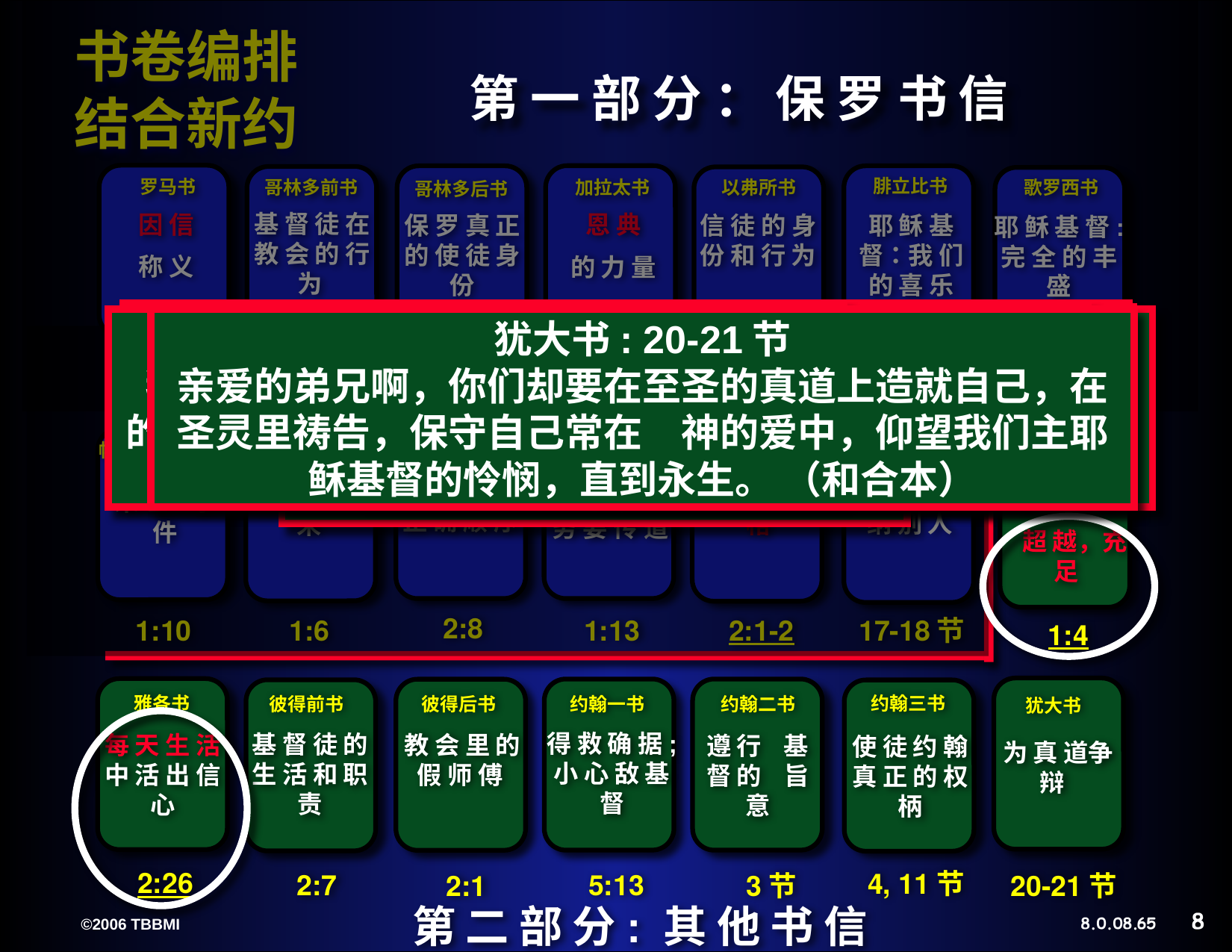

第 一 部 分 ： 保 罗 书 信

罗马书
因 信
称 义
1:17

加拉太书
恩 典
的 力 量
3:2

哥林多后书
保 罗 真 正 的 使 徒 身 份
12:9

腓立比书
耶 稣 基 督：我 们 的 喜 乐
4:4

哥林多前书
基 督 徒 在 教 会 的 行 为
1:2

以弗所书
信 徒 的 身 份 和 行 为
1:3

歌罗西书
耶 稣 基 督: 完 全 的 丰 盛
2:10
彼得后书 2:1
从前在百姓中有假先知起来，将来在你们中间也必有假师傅，私自引进陷害人的异端，连买他们的主他们也不承认，自取速速的灭亡。（和合本）
希伯来书 1:4
他所承受的名，既比天使的名更尊贵，就远超过天使。（和合本）
雅各书 2:26                          身体没有灵魂是死的，信心没有行为也是死的。 （和合本）
约翰二书 3节
恩惠、怜悯、平安从父　神和他儿子耶稣基督，在真理和爱心上必常与我们同在！ （和合本）
彼得前书 2:7
所以，他在你们信的人就为宝贵，在那不信的人有话说：“匠人所弃的石头，已作了房角的头块石头。” （和合本）
约翰一书 5:13
我将这些话写给你们信奉　神儿子之名的人，要叫你们知道自己有永生。（和合本）
约翰三书 4; 11
我听见我的儿女们按真理而行，我的喜乐就没有比这个大的。…亲爱的兄弟啊，不要效法恶，只要效法善。行善的属乎　神，行恶的未曾见过　神。 （和合本）
犹大书: 20-21节
亲爱的弟兄啊，你们却要在至圣的真道上造就自己，在圣灵里祷告，保守自己常在　神的爱中，仰望我们主耶稣基督的怜悯，直到永生。 （和合本）

提摩太前书
教 会 中 的 正 确 顺 序
2:8

提摩太后书
保 护 福 音; 务 要 传 道
1:13

帖撒罗尼迦前书
末 世    事 件
1:10

帖撒罗尼迦后书
主 的    再 来
1:6

提多书
长 老 的 资 格
2:1-2

腓利门书
基 督 里 接 纳 别 人
17-18节

希伯来书
耶稣 基督
  超 越，充 足
1:4

犹大书
 为 真 道争 辩
20-21节

雅各书
每 天 生 活 中 活 出 信 心
2:26

约翰一书
得 救 确 据; 小 心 敌 基 督
5:13

约翰二书
遵 行    基 督 的    旨 意
 3节

彼得后书
教 会 里 的 假 师 傅
2:1

彼得前书
基 督 徒 的 生 活 和 职 责
2:7

约翰三书
使 徒 约 翰 真 正 的 权 柄
4, 11节

第 二 部 分: 其 他 书 信
8
65